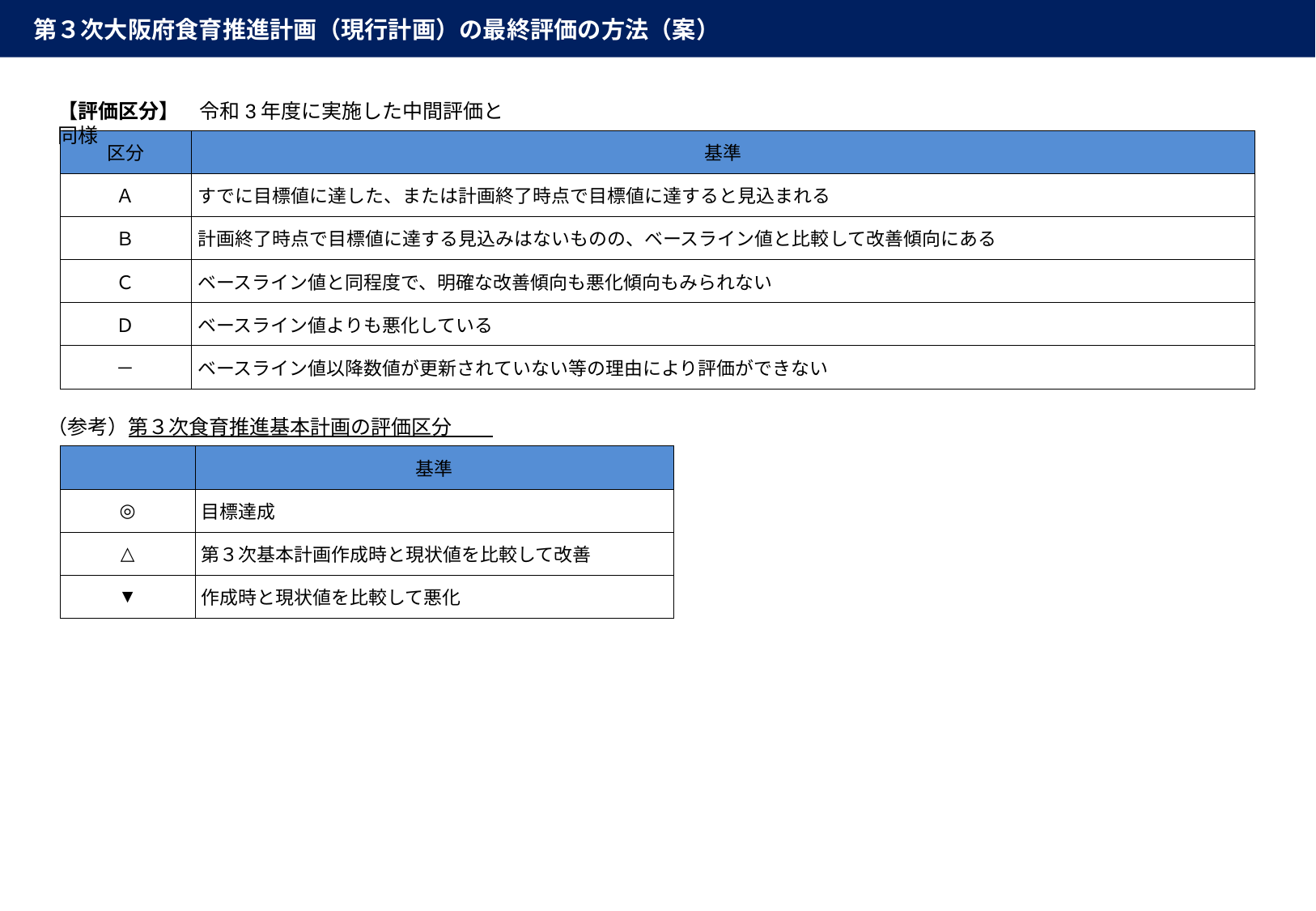

第３次大阪府食育推進計画（現行計画）の最終評価の方法（案）
【評価区分】　令和3年度に実施した中間評価と同様
| 区分 | 基準 |
| --- | --- |
| Ａ | すでに目標値に達した、または計画終了時点で目標値に達すると見込まれる |
| Ｂ | 計画終了時点で目標値に達する見込みはないものの、ベースライン値と比較して改善傾向にある |
| Ｃ | ベースライン値と同程度で、明確な改善傾向も悪化傾向もみられない |
| Ｄ | ベースライン値よりも悪化している |
| － | ベースライン値以降数値が更新されていない等の理由により評価ができない |
（参考）第３次食育推進基本計画の評価区分
|  | 基準 |
| --- | --- |
| ◎ | 目標達成 |
| △ | 第３次基本計画作成時と現状値を比較して改善 |
| ▼ | 作成時と現状値を比較して悪化 |